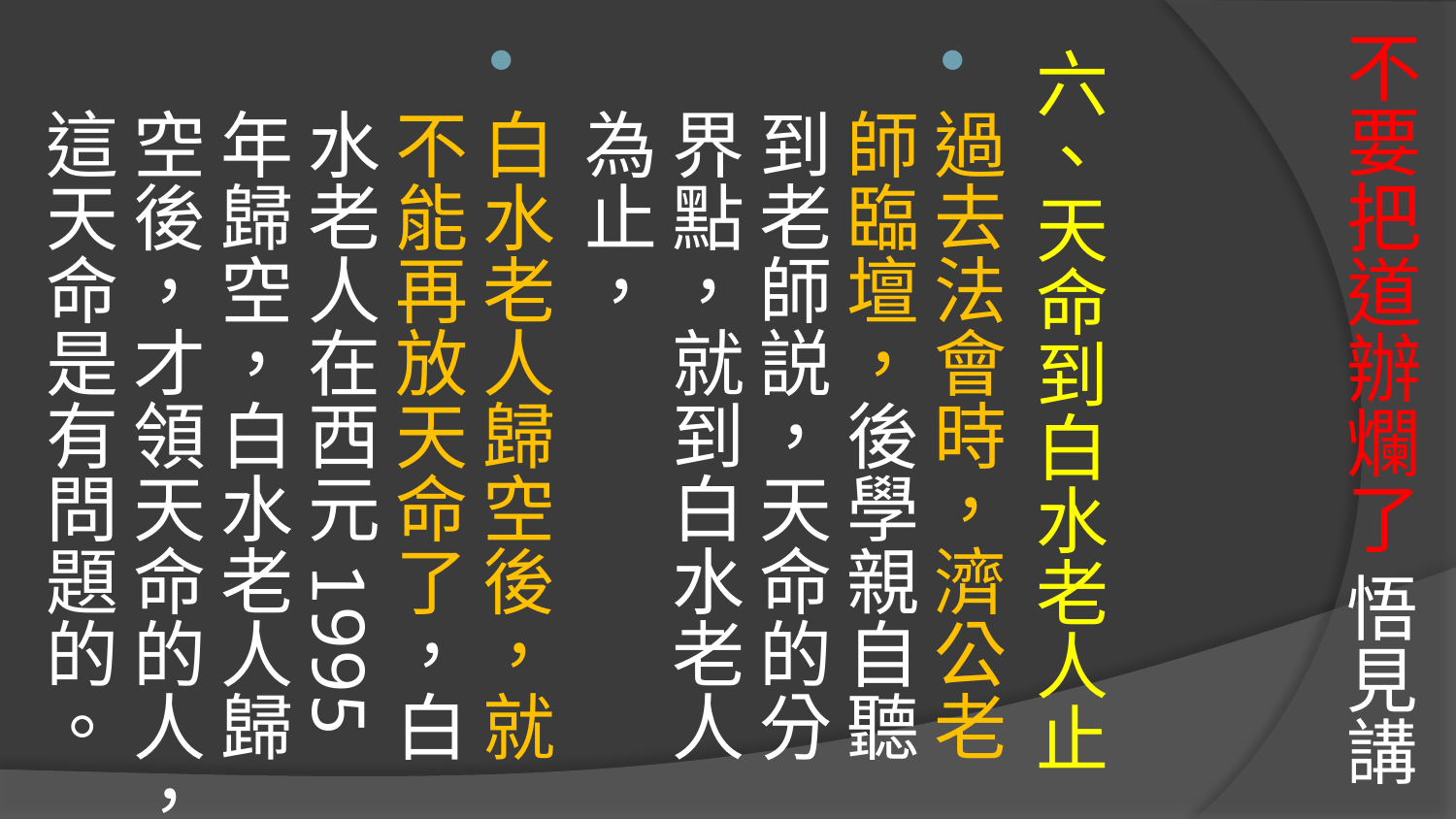

# 不要把道辦爛了 悟見講
六、天命到白水老人止
過去法會時，濟公老師臨壇，後學親自聽到老師説，天命的分界點，就到白水老人為止，
白水老人歸空後，就不能再放天命了，白水老人在西元1995年歸空，白水老人歸空後，才領天命的人，這天命是有問題的。